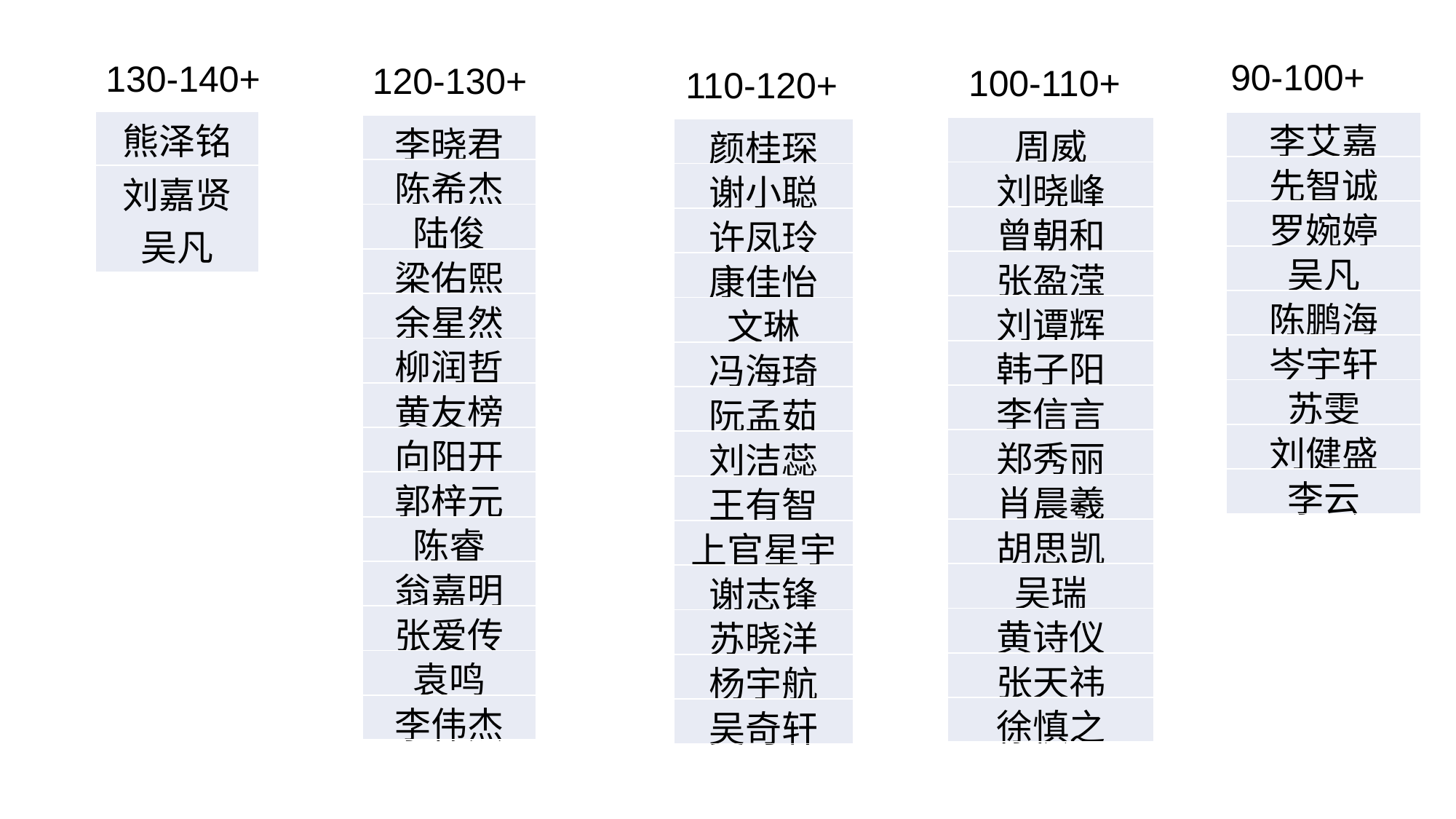

90-100+
130-140+
120-130+
100-110+
110-120+
| 熊泽铭 |
| --- |
| 刘嘉贤 吴凡 |
| 李艾嘉 |
| --- |
| 先智诚 |
| 罗婉婷 |
| 吴凡 |
| 陈鹏海 |
| 岑宇轩 |
| 苏雯 |
| 刘健盛 |
| 李云 |
| 李晓君 |
| --- |
| 陈希杰 |
| 陆俊 |
| 梁佑熙 |
| 余星然 |
| 柳润哲 |
| 黄友榜 |
| 向阳开 |
| 郭梓元 |
| 陈睿 |
| 翁嘉明 |
| 张爱传 |
| 袁鸣 |
| 李伟杰 |
| 周威 |
| --- |
| 刘晓峰 |
| 曾朝和 |
| 张盈滢 |
| 刘谭辉 |
| 韩子阳 |
| 李信言 |
| 郑秀丽 |
| 肖晨羲 |
| 胡思凯 |
| 吴瑞 |
| 黄诗仪 |
| 张天祎 |
| 徐慎之 |
| 颜桂琛 |
| --- |
| 谢小聪 |
| 许凤玲 |
| 康佳怡 |
| 文琳 |
| 冯海琦 |
| 阮孟茹 |
| 刘洁蕊 |
| 王有智 |
| 上官星宇 |
| 谢志锋 |
| 苏晓洋 |
| 杨宇航 |
| 吴奇轩 |